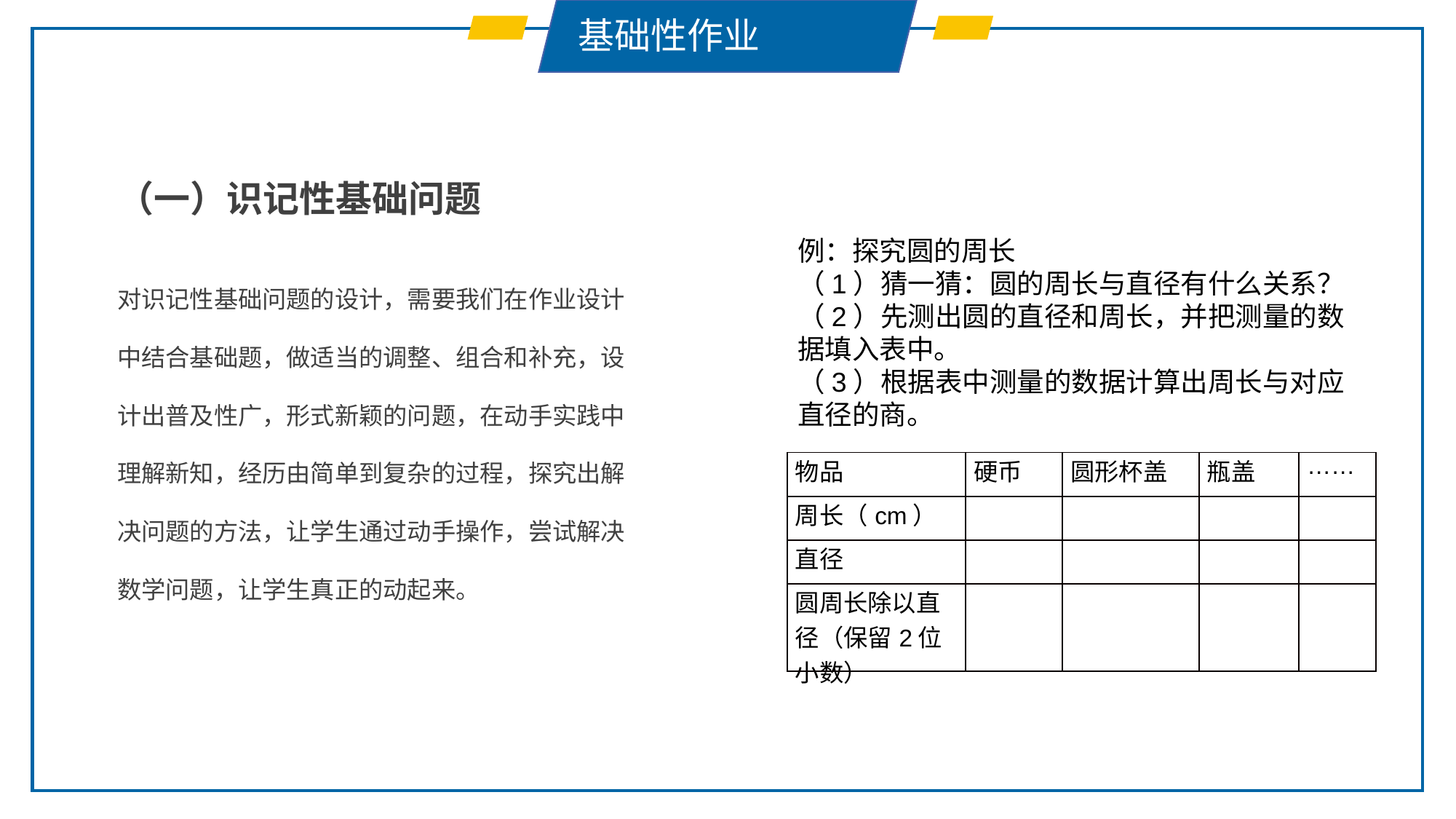

基础性作业
（一）识记性基础问题
例：探究圆的周长
（1）猜一猜：圆的周长与直径有什么关系？（2）先测出圆的直径和周长，并把测量的数据填入表中。
（3）根据表中测量的数据计算出周长与对应直径的商。
对识记性基础问题的设计，需要我们在作业设计中结合基础题，做适当的调整、组合和补充，设计出普及性广，形式新颖的问题，在动手实践中理解新知，经历由简单到复杂的过程，探究出解决问题的方法，让学生通过动手操作，尝试解决数学问题，让学生真正的动起来。
| 物品 | 硬币 | 圆形杯盖 | 瓶盖 | …… |
| --- | --- | --- | --- | --- |
| 周长（cm） |  |  |  |  |
| 直径 |  |  |  |  |
| 圆周长除以直径（保留2位小数） |  |  |  |  |